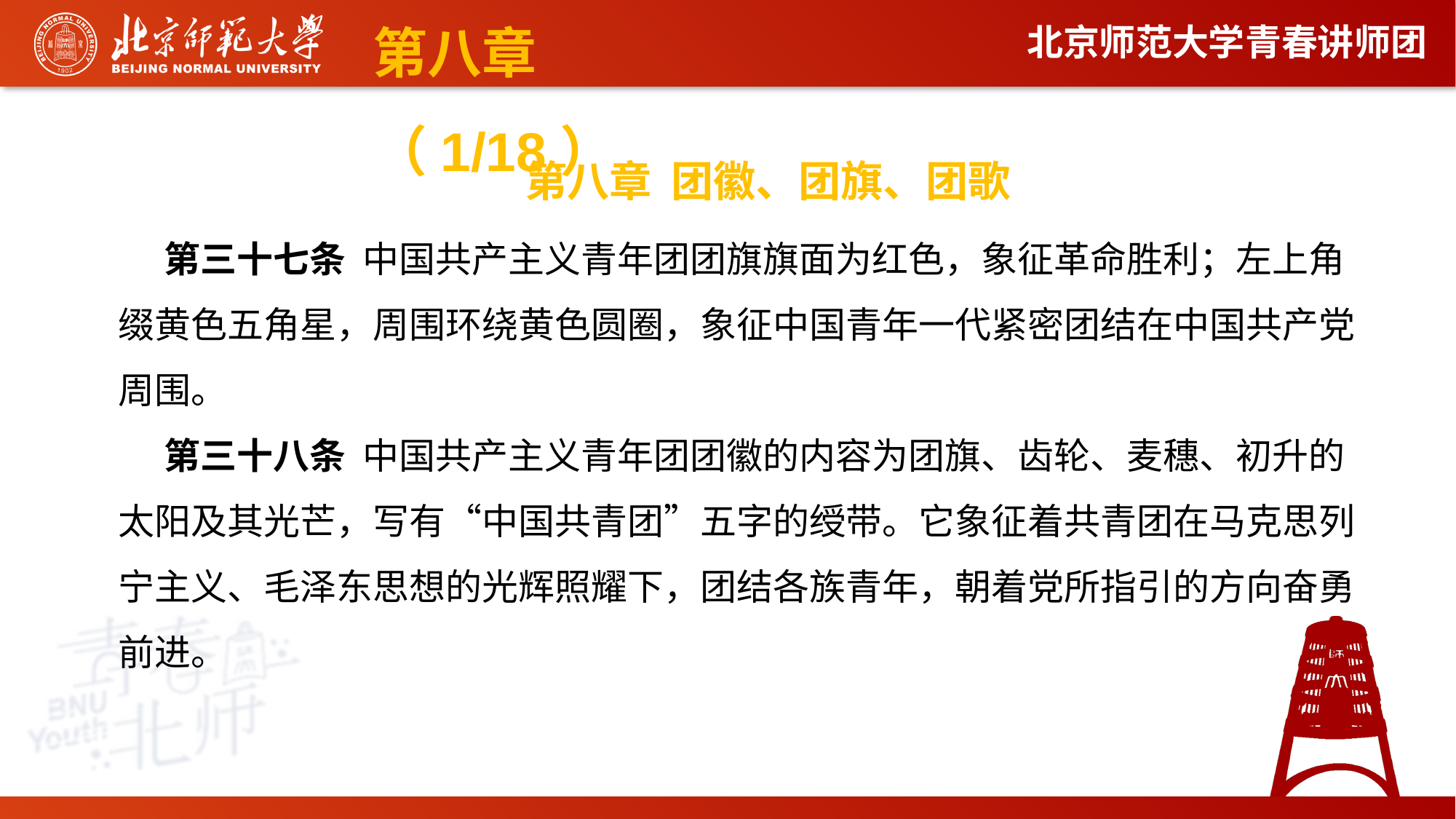

第八章（1/18）

第八章  团徽、团旗、团歌
第三十七条  中国共产主义青年团团旗旗面为红色，象征革命胜利；左上角缀黄色五角星，周围环绕黄色圆圈，象征中国青年一代紧密团结在中国共产党周围。
第三十八条  中国共产主义青年团团徽的内容为团旗、齿轮、麦穗、初升的太阳及其光芒，写有“中国共青团”五字的绶带。它象征着共青团在马克思列宁主义、毛泽东思想的光辉照耀下，团结各族青年，朝着党所指引的方向奋勇前进。